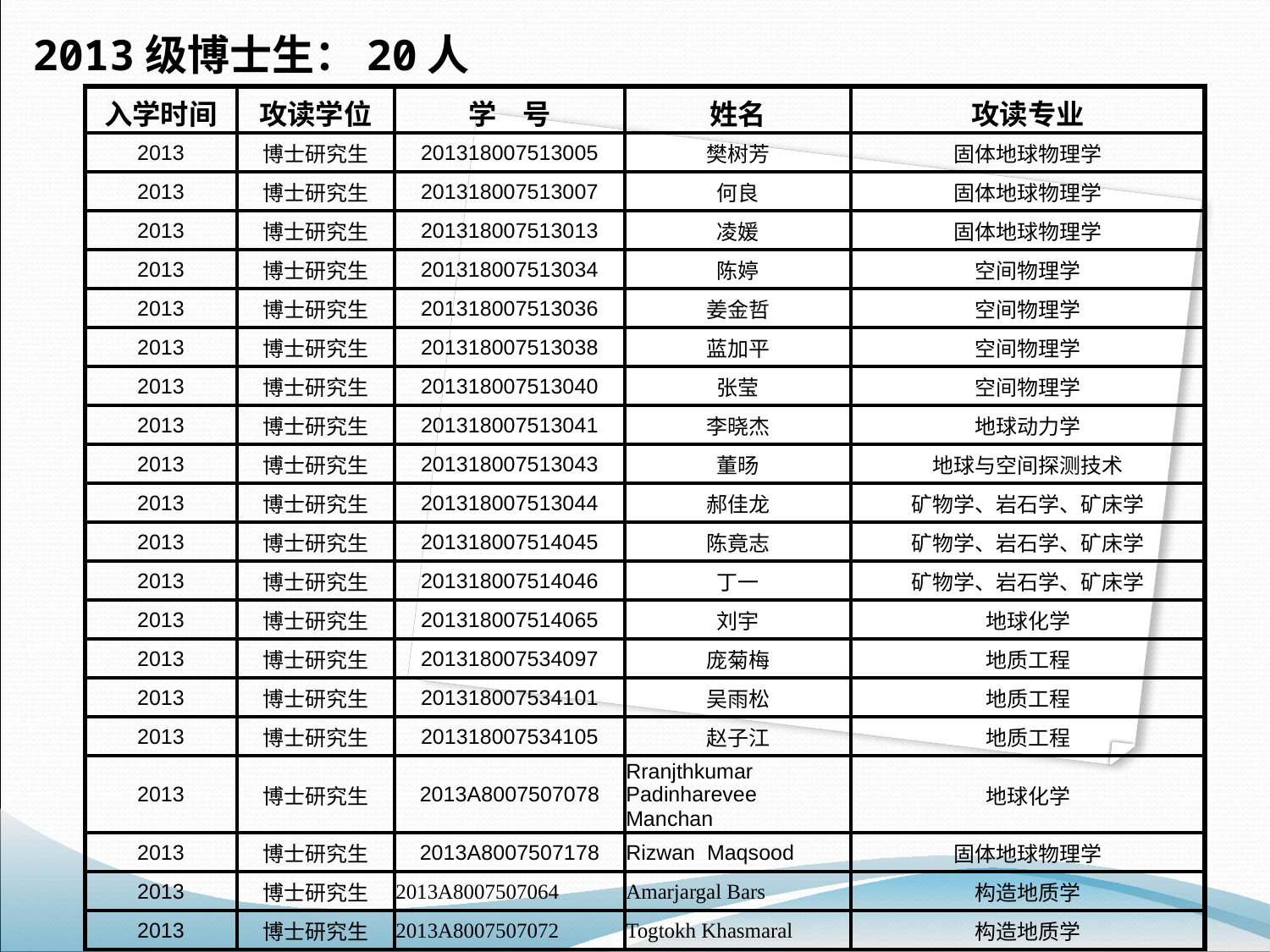

2013级博士生：20人
| 入学时间 | 攻读学位 | 学 号 | 姓名 | 攻读专业 |
| --- | --- | --- | --- | --- |
| 2013 | 博士研究生 | 201318007513005 | 樊树芳 | 固体地球物理学 |
| 2013 | 博士研究生 | 201318007513007 | 何良 | 固体地球物理学 |
| 2013 | 博士研究生 | 201318007513013 | 凌媛 | 固体地球物理学 |
| 2013 | 博士研究生 | 201318007513034 | 陈婷 | 空间物理学 |
| 2013 | 博士研究生 | 201318007513036 | 姜金哲 | 空间物理学 |
| 2013 | 博士研究生 | 201318007513038 | 蓝加平 | 空间物理学 |
| 2013 | 博士研究生 | 201318007513040 | 张莹 | 空间物理学 |
| 2013 | 博士研究生 | 201318007513041 | 李晓杰 | 地球动力学 |
| 2013 | 博士研究生 | 201318007513043 | 董旸 | 地球与空间探测技术 |
| 2013 | 博士研究生 | 201318007513044 | 郝佳龙 | 矿物学、岩石学、矿床学 |
| 2013 | 博士研究生 | 201318007514045 | 陈竟志 | 矿物学、岩石学、矿床学 |
| 2013 | 博士研究生 | 201318007514046 | 丁一 | 矿物学、岩石学、矿床学 |
| 2013 | 博士研究生 | 201318007514065 | 刘宇 | 地球化学 |
| 2013 | 博士研究生 | 201318007534097 | 庞菊梅 | 地质工程 |
| 2013 | 博士研究生 | 201318007534101 | 吴雨松 | 地质工程 |
| 2013 | 博士研究生 | 201318007534105 | 赵子江 | 地质工程 |
| 2013 | 博士研究生 | 2013A8007507078 | Rranjthkumar Padinharevee Manchan | 地球化学 |
| 2013 | 博士研究生 | 2013A8007507178 | Rizwan Maqsood | 固体地球物理学 |
| 2013 | 博士研究生 | 2013A8007507064 | Amarjargal Bars | 构造地质学 |
| 2013 | 博士研究生 | 2013A8007507072 | Togtokh Khasmaral | 构造地质学 |